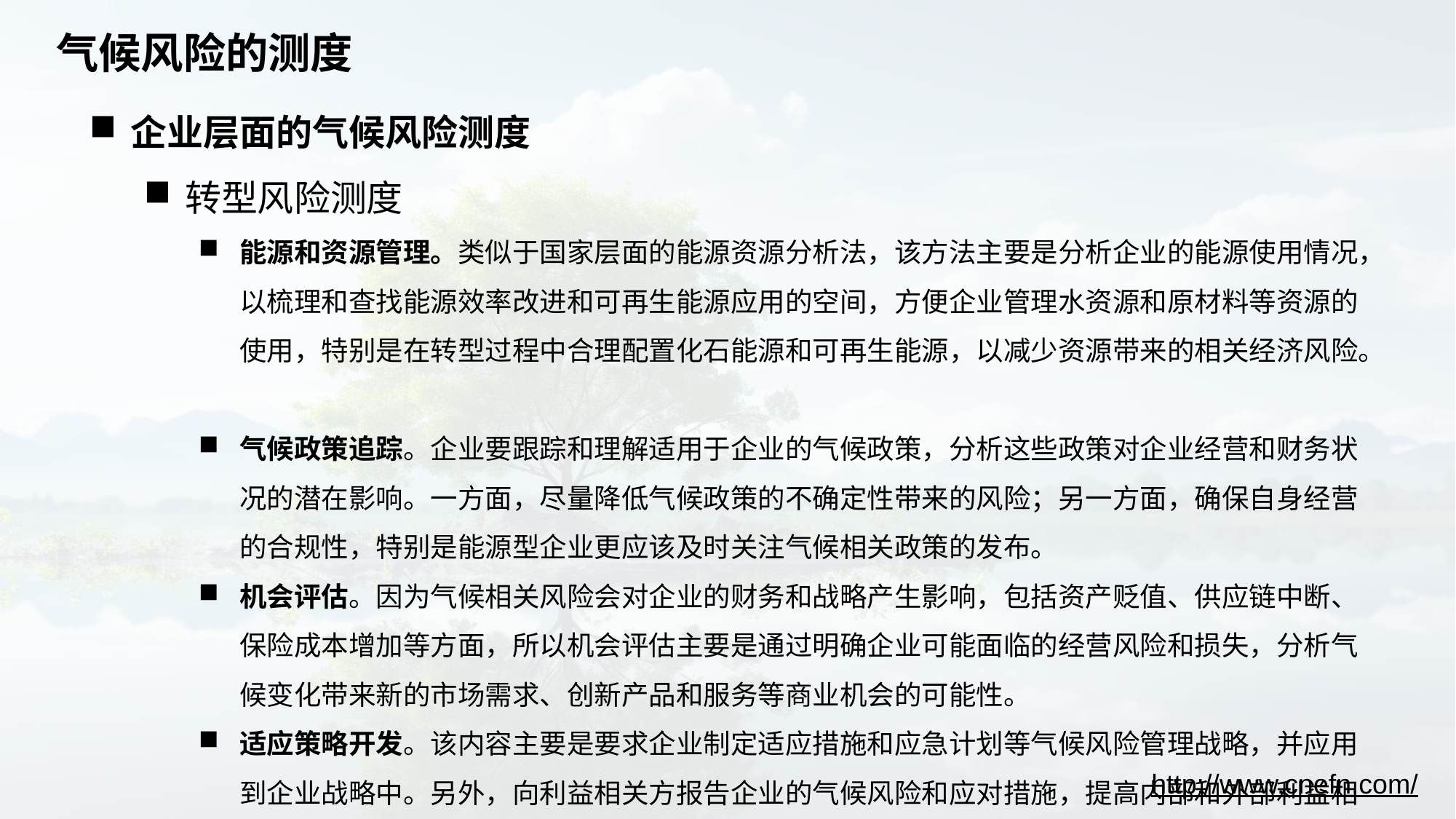

# 气候风险的测度
企业层面的气候风险测度
转型风险测度
能源和资源管理。类似于国家层面的能源资源分析法，该方法主要是分析企业的能源使用情况，以梳理和查找能源效率改进和可再生能源应用的空间，方便企业管理水资源和原材料等资源的使用，特别是在转型过程中合理配置化石能源和可再生能源，以减少资源带来的相关经济风险。
气候政策追踪。企业要跟踪和理解适用于企业的气候政策，分析这些政策对企业经营和财务状况的潜在影响。一方面，尽量降低气候政策的不确定性带来的风险；另一方面，确保自身经营的合规性，特别是能源型企业更应该及时关注气候相关政策的发布。
机会评估。因为气候相关风险会对企业的财务和战略产生影响，包括资产贬值、供应链中断、保险成本增加等方面，所以机会评估主要是通过明确企业可能面临的经营风险和损失，分析气候变化带来新的市场需求、创新产品和服务等商业机会的可能性。
适应策略开发。该内容主要是要求企业制定适应措施和应急计划等气候风险管理战略，并应用到企业战略中。另外，向利益相关方报告企业的气候风险和应对措施，提高内部和外部利益相关方对气候风险的认识，增强透明度和促进合作。